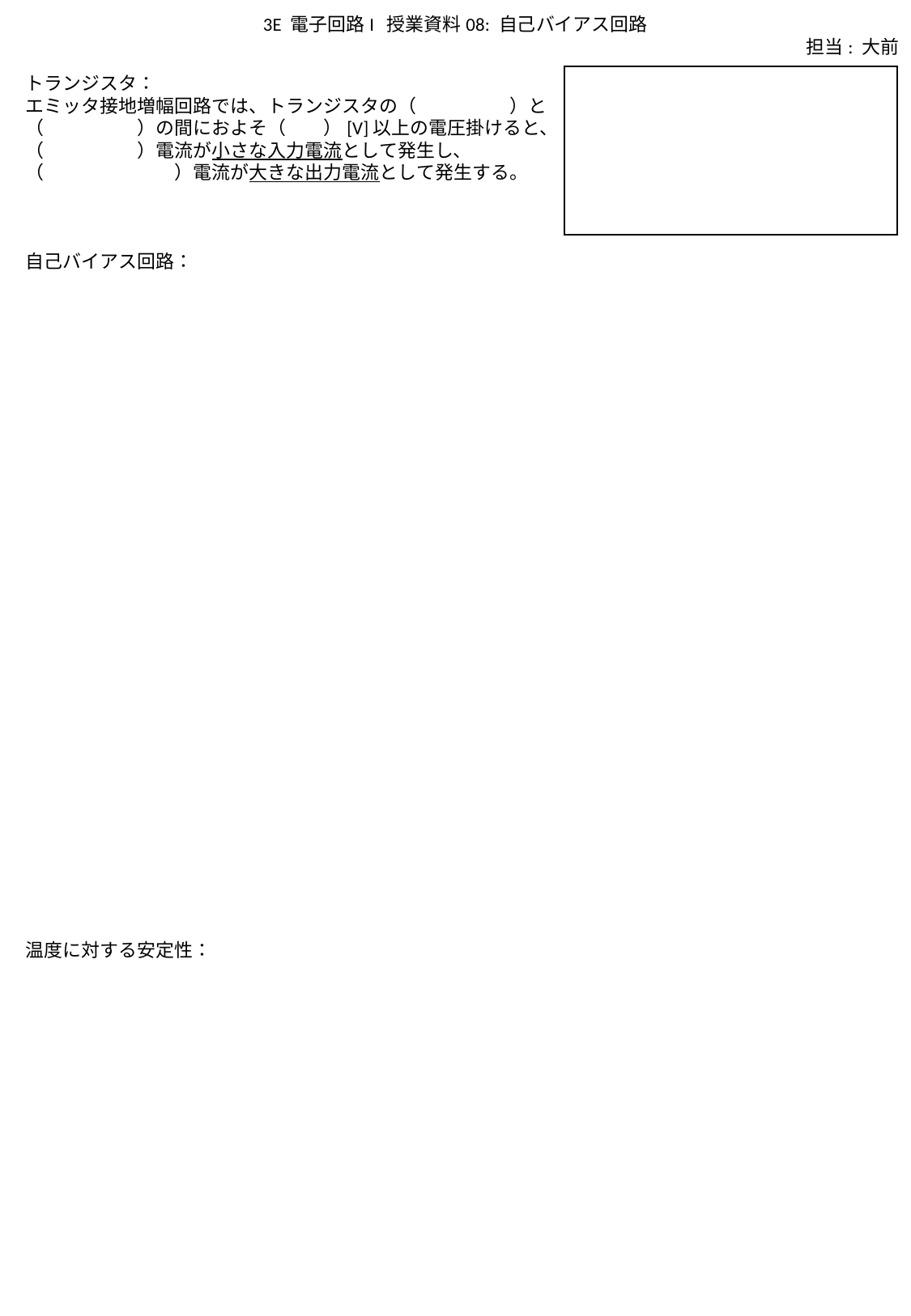

3E 電子回路I  授業資料08: 自己バイアス回路
担当: 大前
トランジスタ：
エミッタ接地増幅回路では、トランジスタの（　　　　　）と
（　　　　　）の間におよそ（　　）[V]以上の電圧掛けると、
（　　　　　）電流が小さな入力電流として発生し、
（　　　　　　　）電流が大きな出力電流として発生する。

自己バイアス回路：

温度に対する安定性：